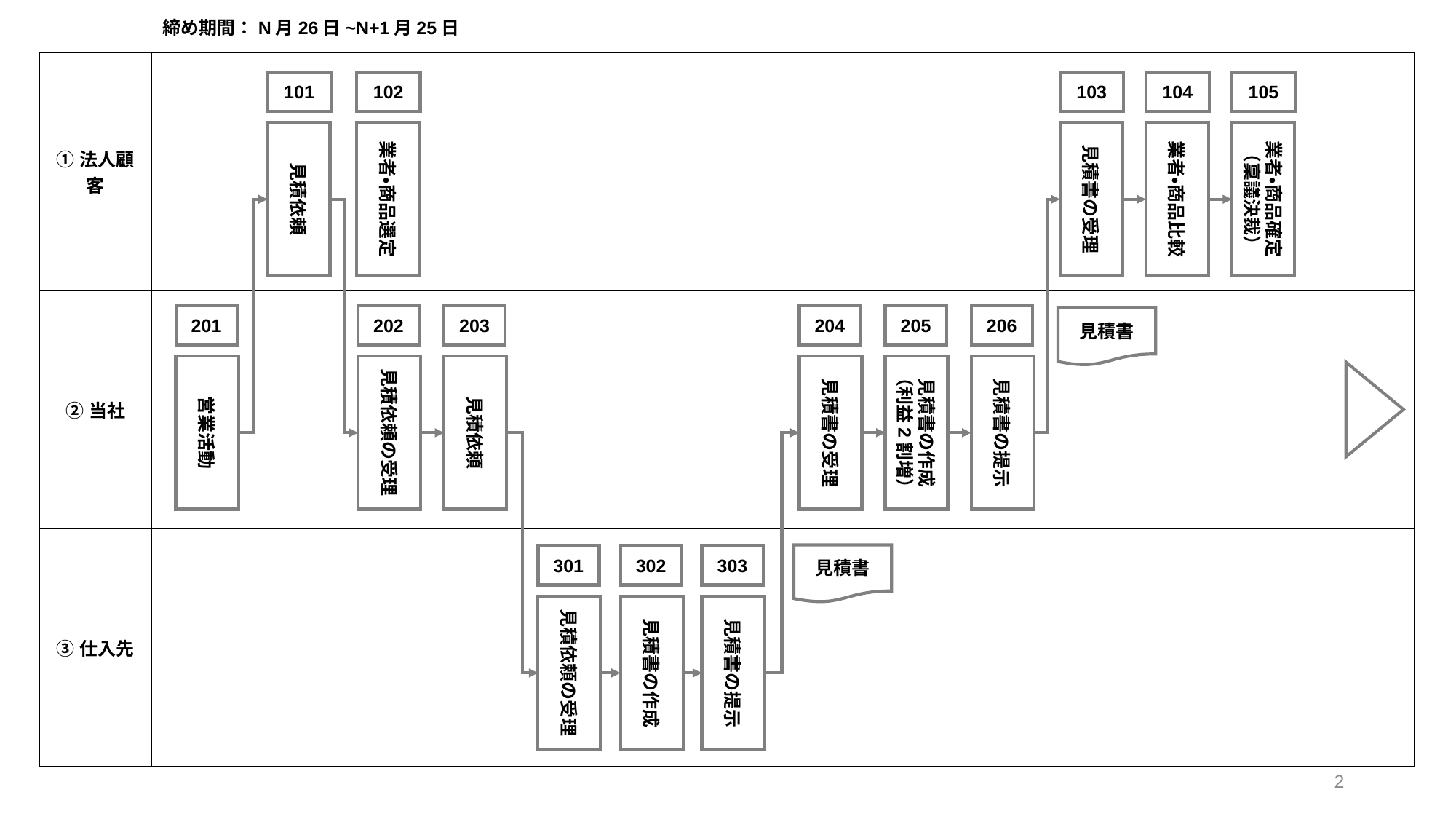

締め期間：N月26日~N+1月25日
| ①法人顧客 |  |
| --- | --- |
| ②当社 |  |
| ③仕入先 |  |
101
見積依頼
102
業者・商品選定
103
見積書の受理
104
業者・商品比較
105
業者・商品確定（稟議決裁）
201
202
見積依頼の受理
203
見積依頼
204
見積書の受理
205
見積書の作成
（利益2割増）
206
見積書の提示
見積書
営業活動

見積書
301
見積依頼の受理
302
見積書の作成
303
見積書の提示
2